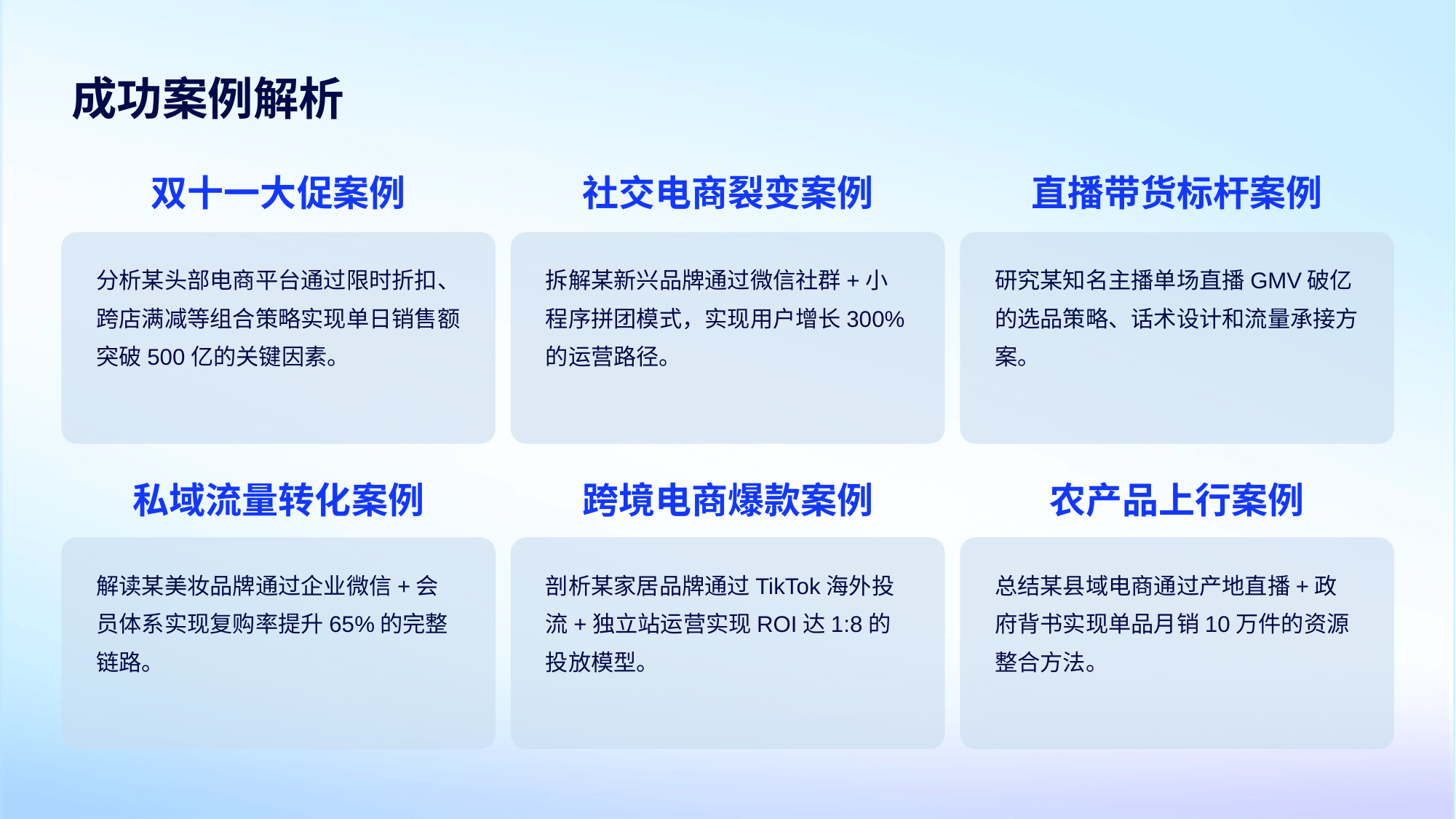

成功案例解析
双十一大促案例
社交电商裂变案例
直播带货标杆案例

分析某头部电商平台通过限时折扣、跨店满减等组合策略实现单日销售额突破500亿的关键因素。
拆解某新兴品牌通过微信社群+小程序拼团模式，实现用户增长300%的运营路径。
研究某知名主播单场直播GMV破亿的选品策略、话术设计和流量承接方案。
私域流量转化案例
跨境电商爆款案例
农产品上行案例

解读某美妆品牌通过企业微信+会员体系实现复购率提升65%的完整链路。
剖析某家居品牌通过TikTok海外投流+独立站运营实现ROI达1:8的投放模型。
总结某县域电商通过产地直播+政府背书实现单品月销10万件的资源整合方法。